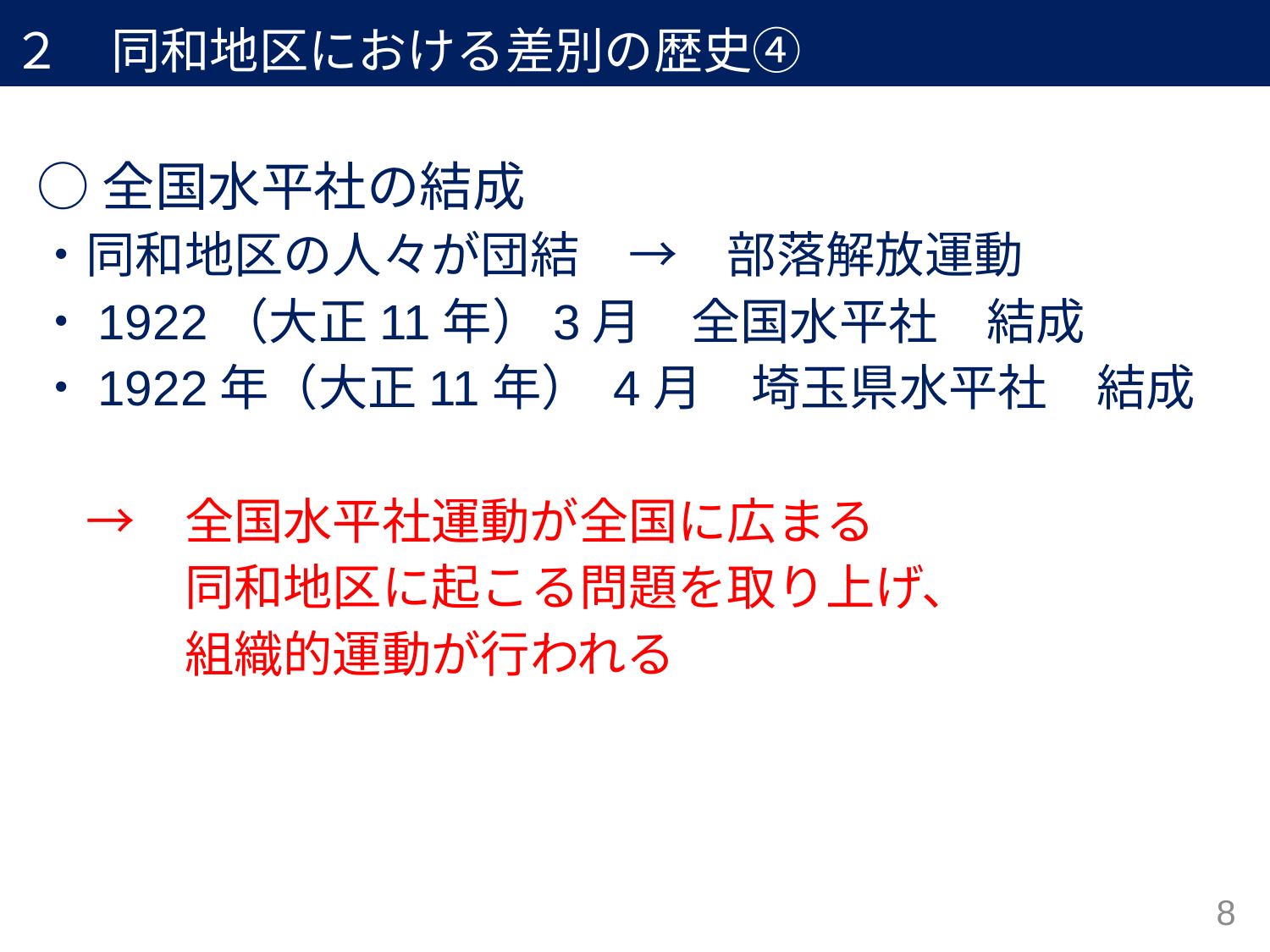

２　同和地区における差別の歴史④

○全国水平社の結成
・同和地区の人々が団結　→　部落解放運動
・1922（大正11年）3月　全国水平社　結成
・1922年（大正11年） 4月　埼玉県水平社　結成

　→　全国水平社運動が全国に広まる
　　　同和地区に起こる問題を取り上げ、
　　　組織的運動が行われる

8